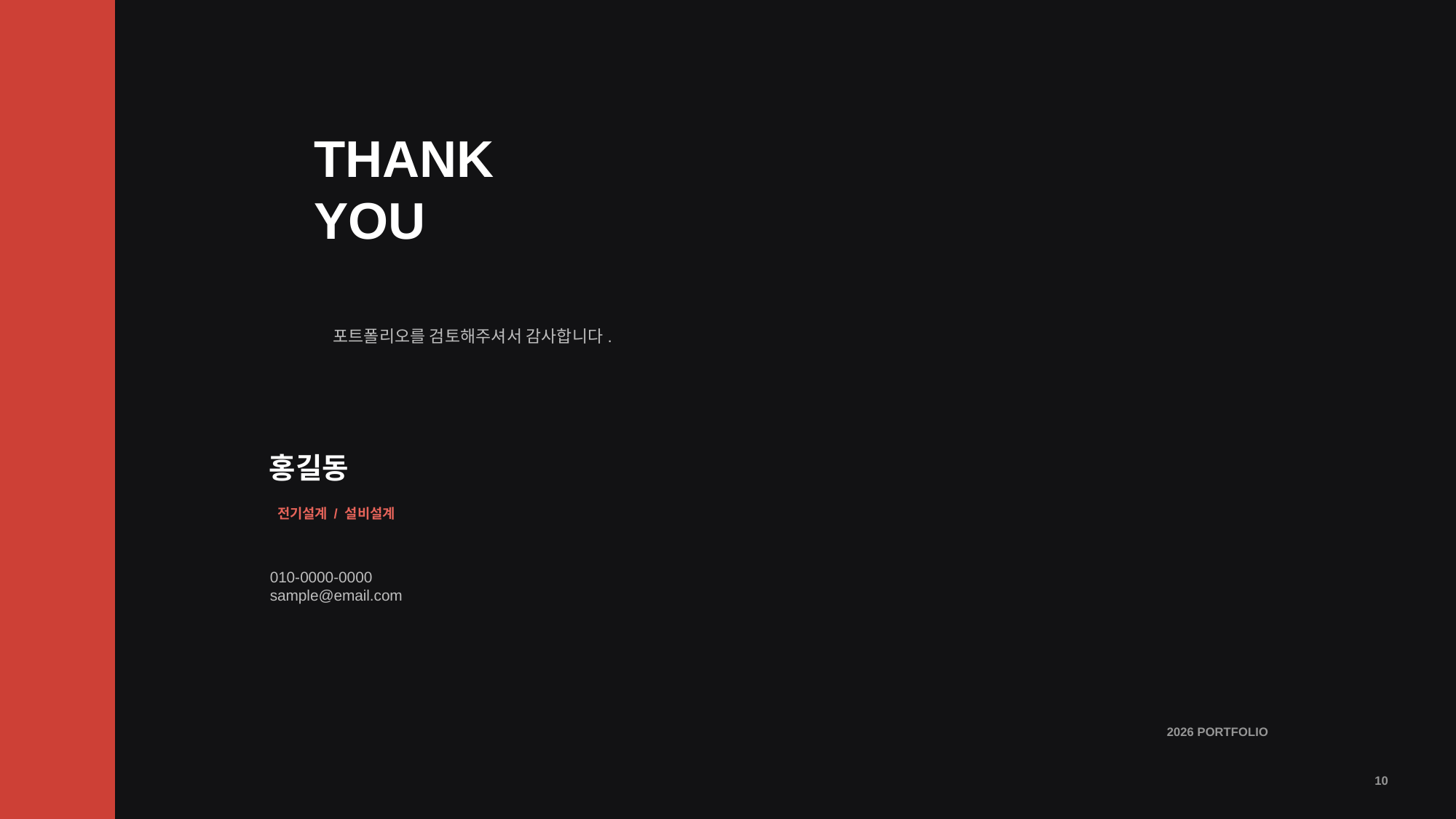

THANK
YOU
포트폴리오를 검토해주셔서 감사합니다.
홍길동
전기설계 / 설비설계
010-0000-0000
sample@email.com
2026 PORTFOLIO
10